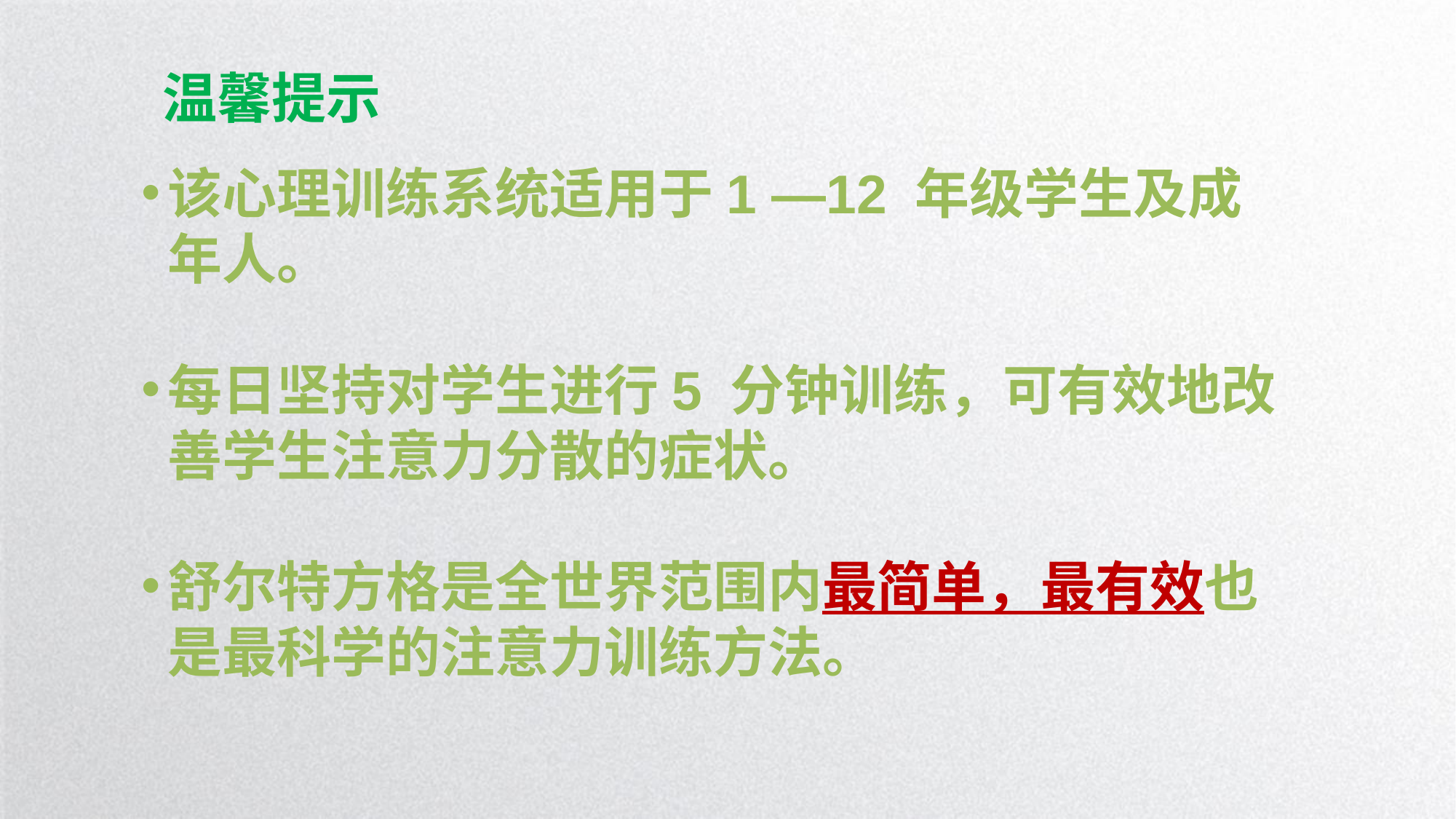

温馨提示
该心理训练系统适用于1 —12 年级学生及成年人。

每日坚持对学生进行5 分钟训练，可有效地改善学生注意力分散的症状。

舒尔特方格是全世界范围内最简单，最有效也是最科学的注意力训练方法。